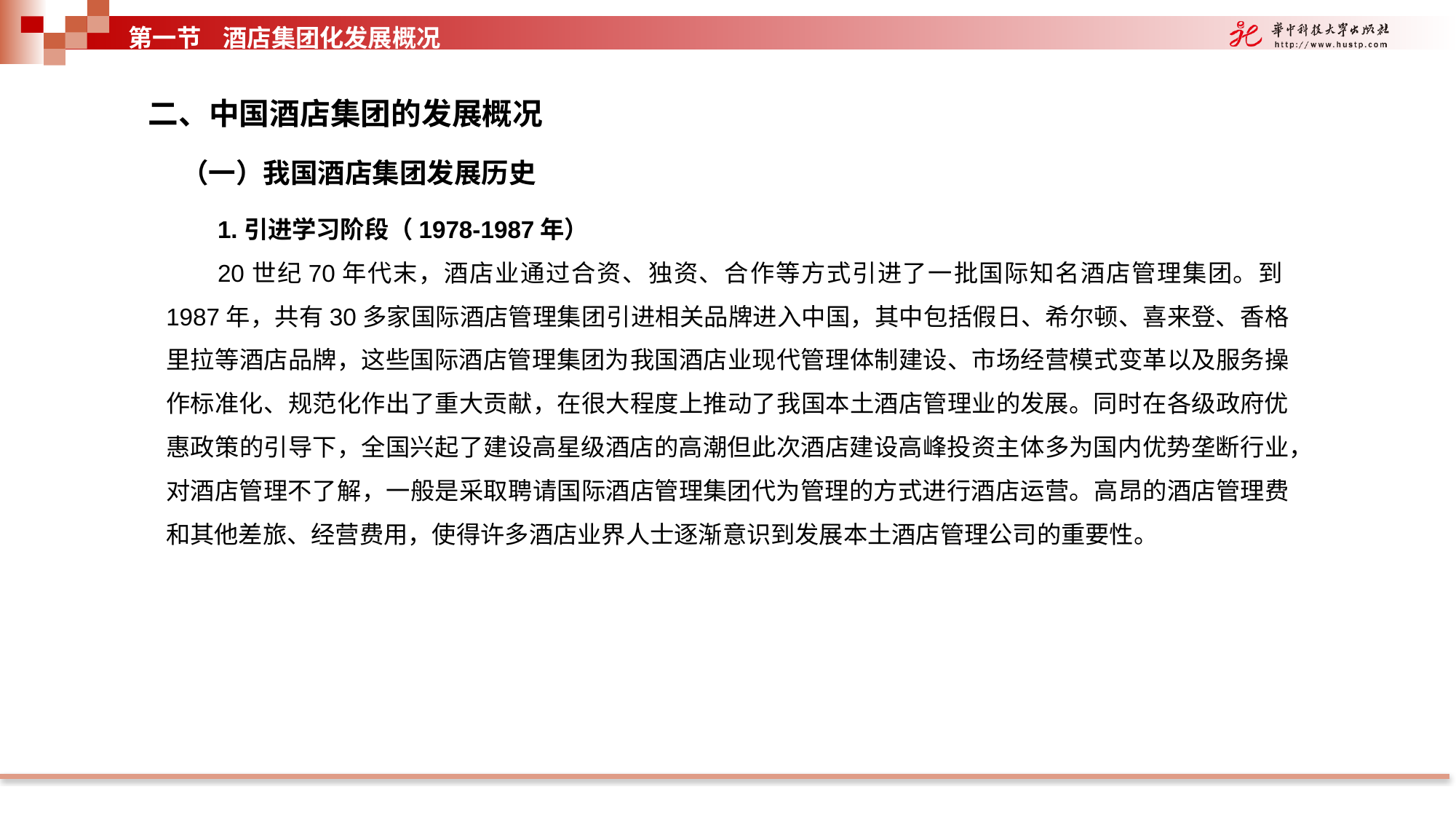

第一节    酒店集团化发展概况
二、中国酒店集团的发展概况
（一）我国酒店集团发展历史
1.引进学习阶段（1978-1987年）
20世纪70年代末，酒店业通过合资、独资、合作等方式引进了一批国际知名酒店管理集团。到1987年，共有30多家国际酒店管理集团引进相关品牌进入中国，其中包括假日、希尔顿、喜来登、香格里拉等酒店品牌，这些国际酒店管理集团为我国酒店业现代管理体制建设、市场经营模式变革以及服务操作标准化、规范化作出了重大贡献，在很大程度上推动了我国本土酒店管理业的发展。同时在各级政府优惠政策的引导下，全国兴起了建设高星级酒店的高潮但此次酒店建设高峰投资主体多为国内优势垄断行业，对酒店管理不了解，一般是采取聘请国际酒店管理集团代为管理的方式进行酒店运营。高昂的酒店管理费和其他差旅、经营费用，使得许多酒店业界人士逐渐意识到发展本土酒店管理公司的重要性。